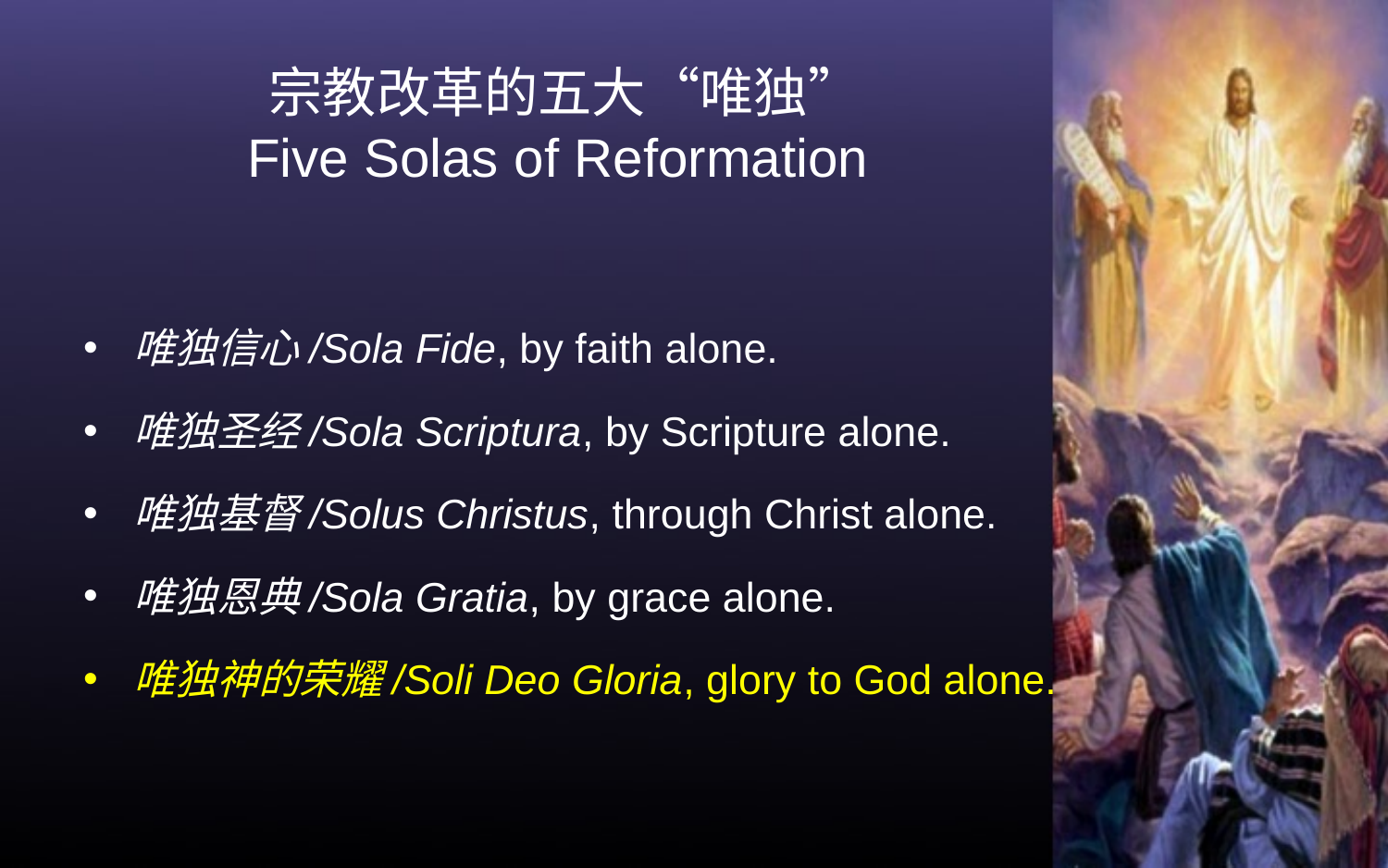

# 宗教改革的五大“唯独” Five Solas of Reformation

唯独信心/Sola Fide, by faith alone.
唯独圣经/Sola Scriptura, by Scripture alone.
唯独基督/Solus Christus, through Christ alone.
唯独恩典/Sola Gratia, by grace alone.
唯独神的荣耀/Soli Deo Gloria, glory to God alone.